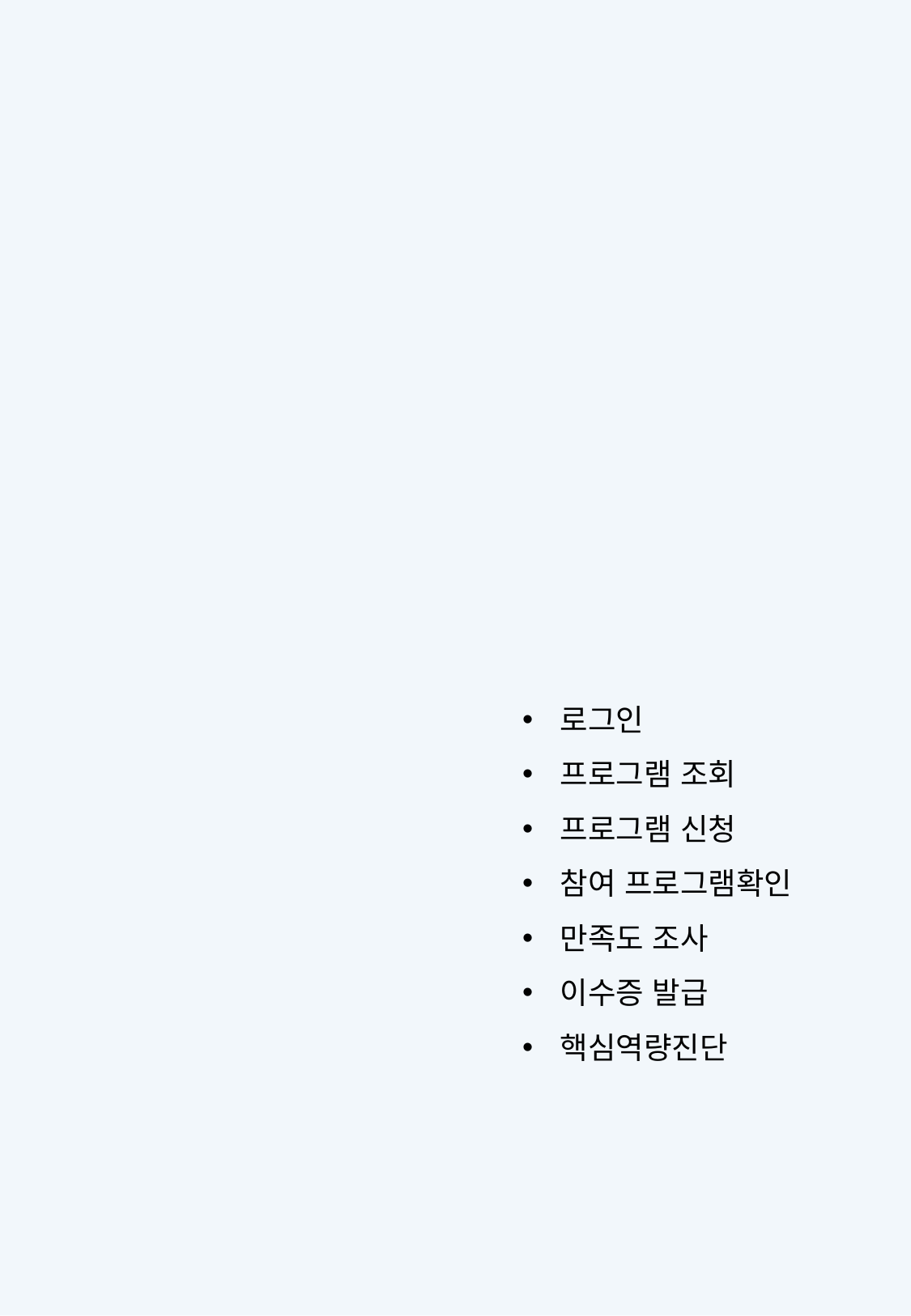

로그인
프로그램 조회
프로그램 신청
참여 프로그램확인
만족도 조사
이수증 발급
핵심역량진단